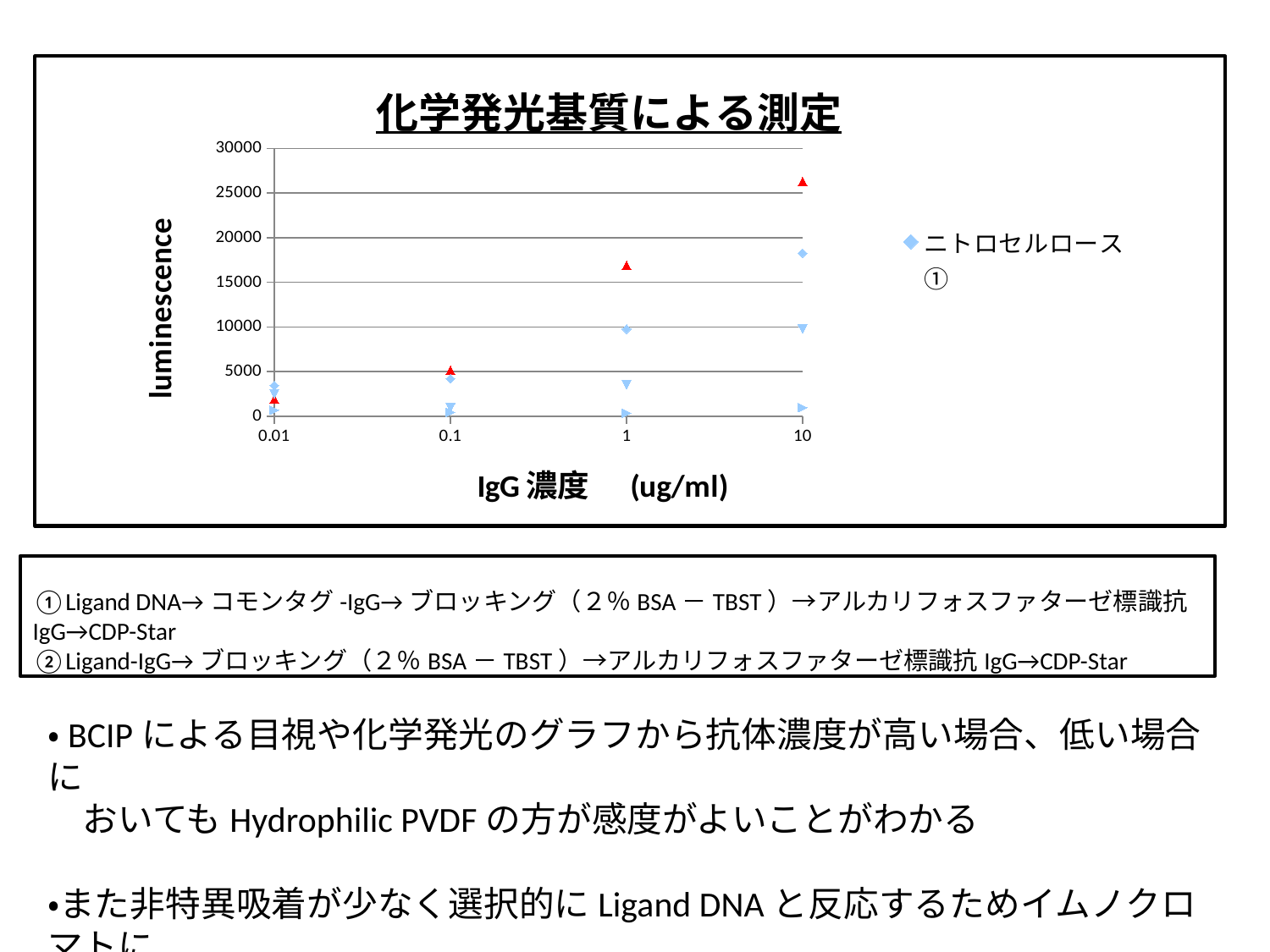

### Chart: 化学発光基質による測定

| Category |  |  |  |  |
|---|---|---|---|---|

①Ligand DNA→コモンタグ-IgG→ブロッキング（２％BSA－TBST）→アルカリフォスファターゼ標識抗IgG→CDP-Star
②Ligand-IgG→ブロッキング（２％BSA－TBST）→アルカリフォスファターゼ標識抗IgG→CDP-Star
・BCIPによる目視や化学発光のグラフから抗体濃度が高い場合、低い場合に
　おいてもHydrophilic PVDFの方が感度がよいことがわかる

・また非特異吸着が少なく選択的にLigand DNAと反応するためイムノクロマトに
　適したメンブレンであると考えられる